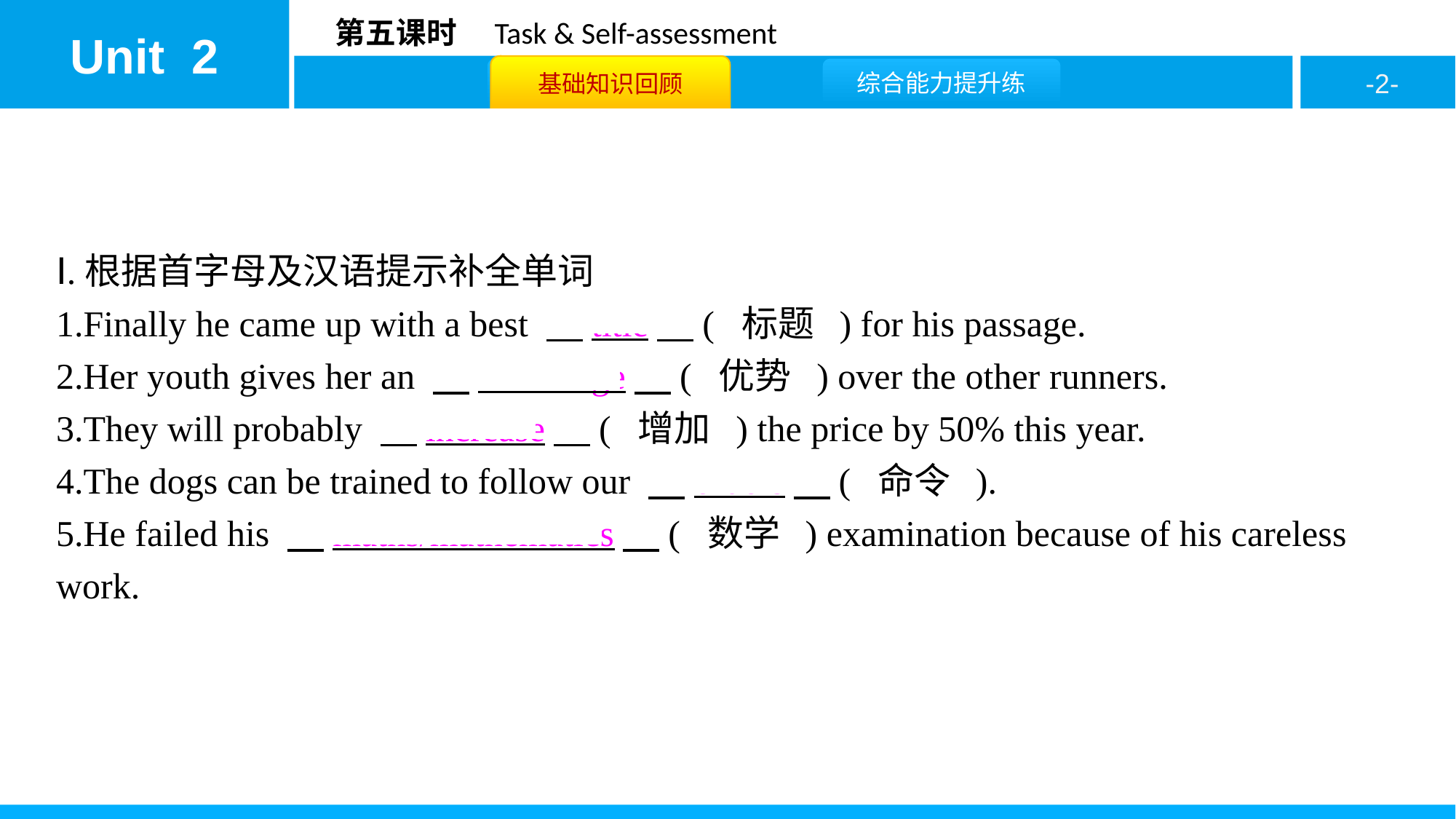

Ⅰ.根据首字母及汉语提示补全单词
1.Finally he came up with a best 　title　(  标题  ) for his passage.
2.Her youth gives her an 　advantage　(  优势  ) over the other runners.
3.They will probably 　increase　(  增加  ) the price by 50% this year.
4.The dogs can be trained to follow our 　orders　(  命令  ).
5.He failed his 　maths/mathematics　(  数学  ) examination because of his careless work.